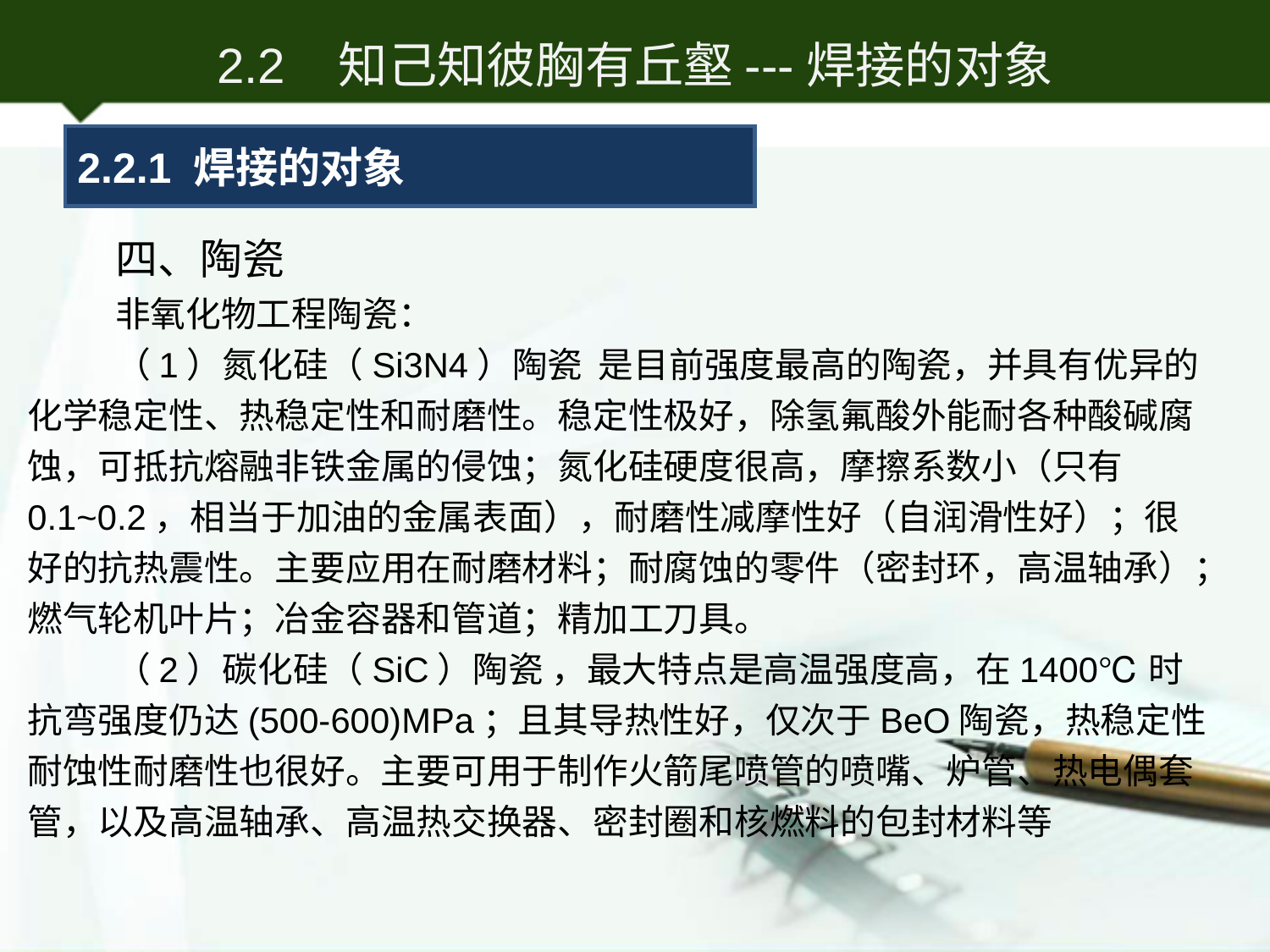

2.2   知己知彼胸有丘壑---焊接的对象
2.2.1 焊接的对象
四、陶瓷
非氧化物工程陶瓷：
（1）氮化硅（Si3N4）陶瓷  是目前强度最高的陶瓷，并具有优异的化学稳定性、热稳定性和耐磨性。稳定性极好，除氢氟酸外能耐各种酸碱腐蚀，可抵抗熔融非铁金属的侵蚀；氮化硅硬度很高，摩擦系数小（只有0.1~0.2，相当于加油的金属表面），耐磨性减摩性好（自润滑性好）；很好的抗热震性。主要应用在耐磨材料；耐腐蚀的零件（密封环，高温轴承）；燃气轮机叶片；冶金容器和管道；精加工刀具。
（2）碳化硅（SiC）陶瓷 ，最大特点是高温强度高，在1400℃时抗弯强度仍达(500-600)MPa；且其导热性好，仅次于BeO陶瓷，热稳定性耐蚀性耐磨性也很好。主要可用于制作火箭尾喷管的喷嘴、炉管、热电偶套管，以及高温轴承、高温热交换器、密封圈和核燃料的包封材料等